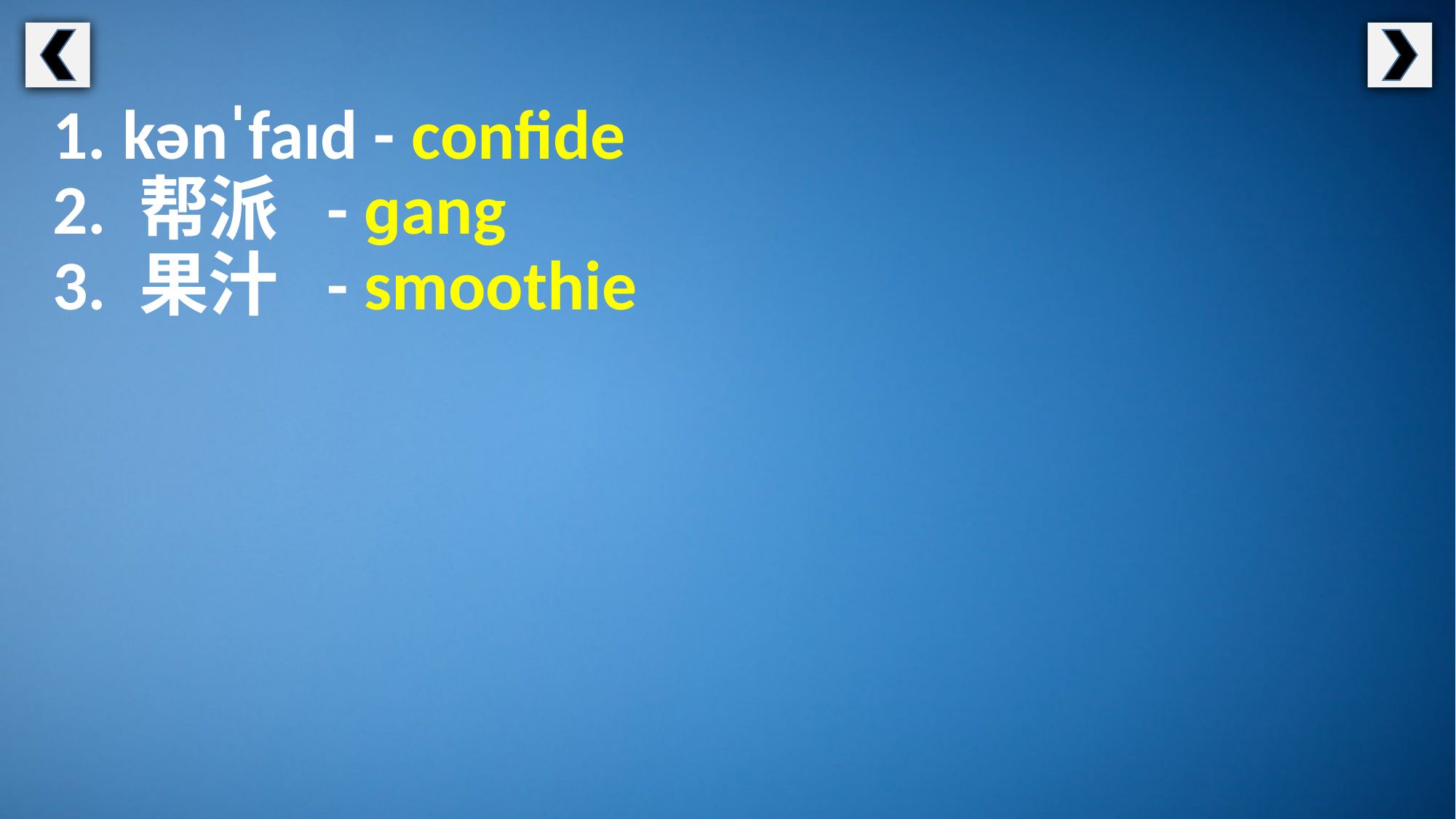

1. kənˈfaɪd - confide
2. 帮派  - ɡang
3. 果汁  - smoothie